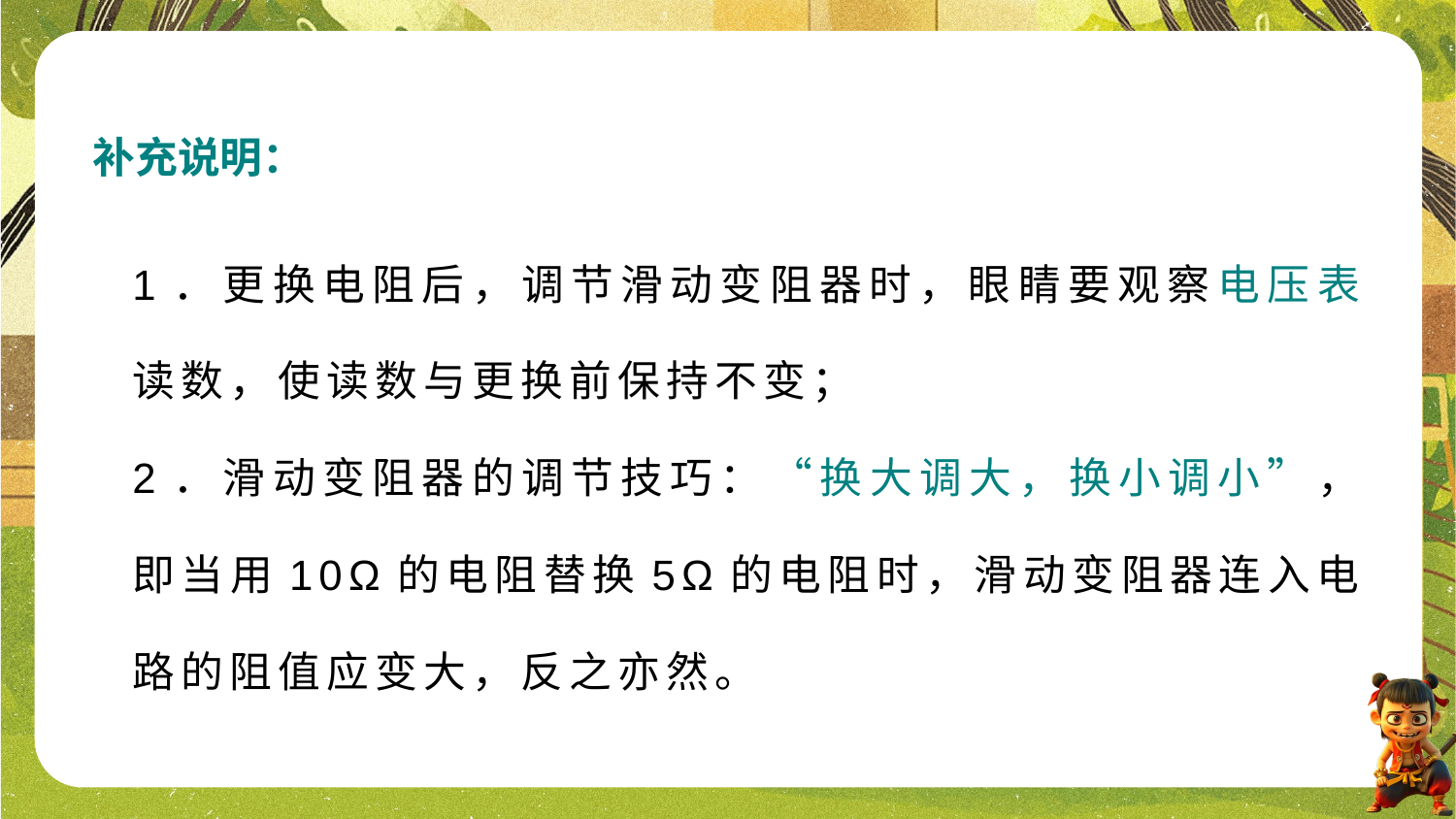

补充说明：
1．更换电阻后，调节滑动变阻器时，眼睛要观察电压表读数，使读数与更换前保持不变；
2．滑动变阻器的调节技巧：“换大调大，换小调小”，即当用10Ω的电阻替换5Ω的电阻时，滑动变阻器连入电路的阻值应变大，反之亦然。